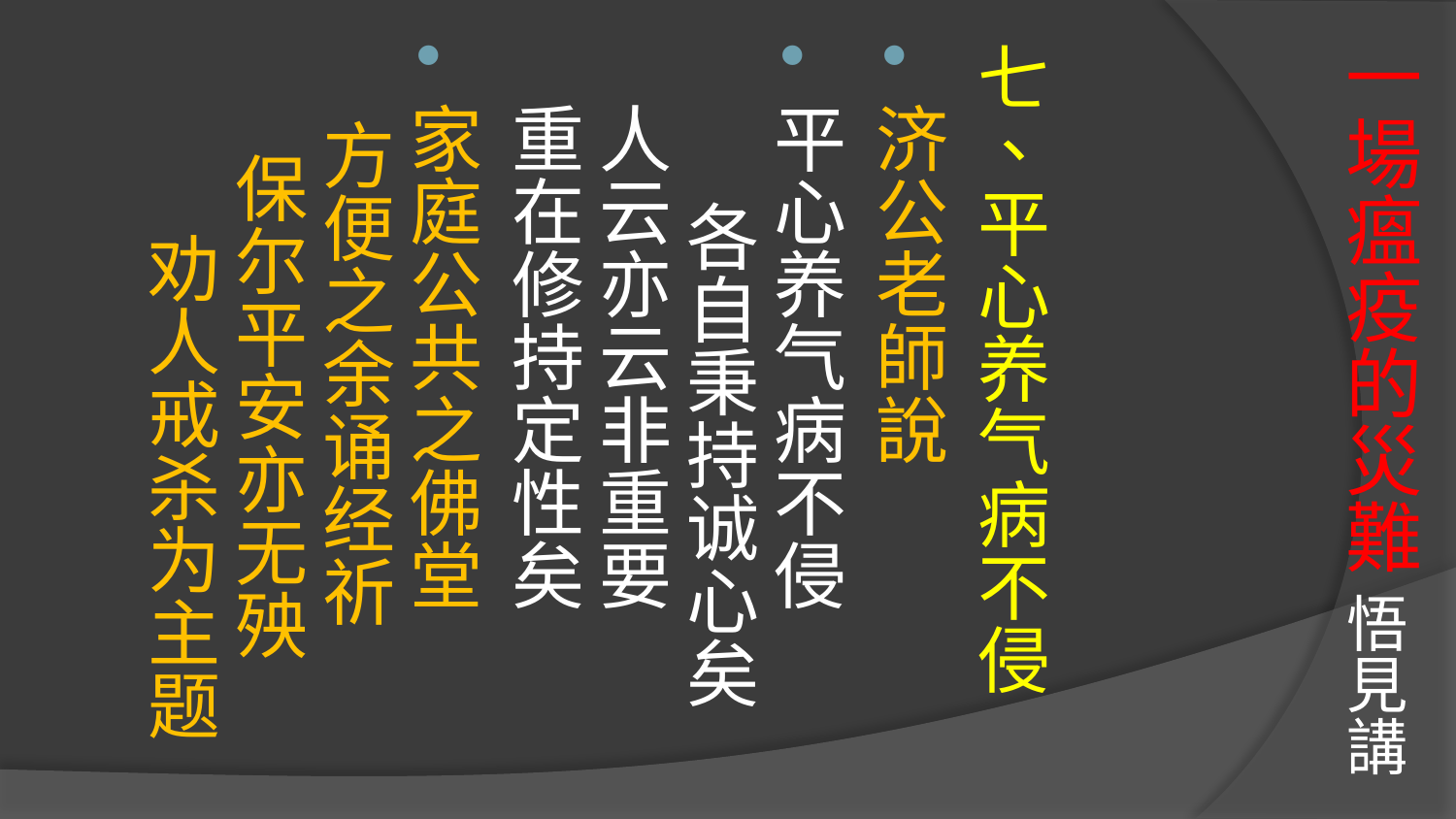

七、平心养气病不侵
济公老師說
平心养气病不侵                 各自秉持诚心矣    人云亦云非重要         重在修持定性矣
家庭公共之佛堂            方便之余诵经祈             保尔平安亦无殃                劝人戒杀为主题

# 一場瘟疫的災難 悟見講